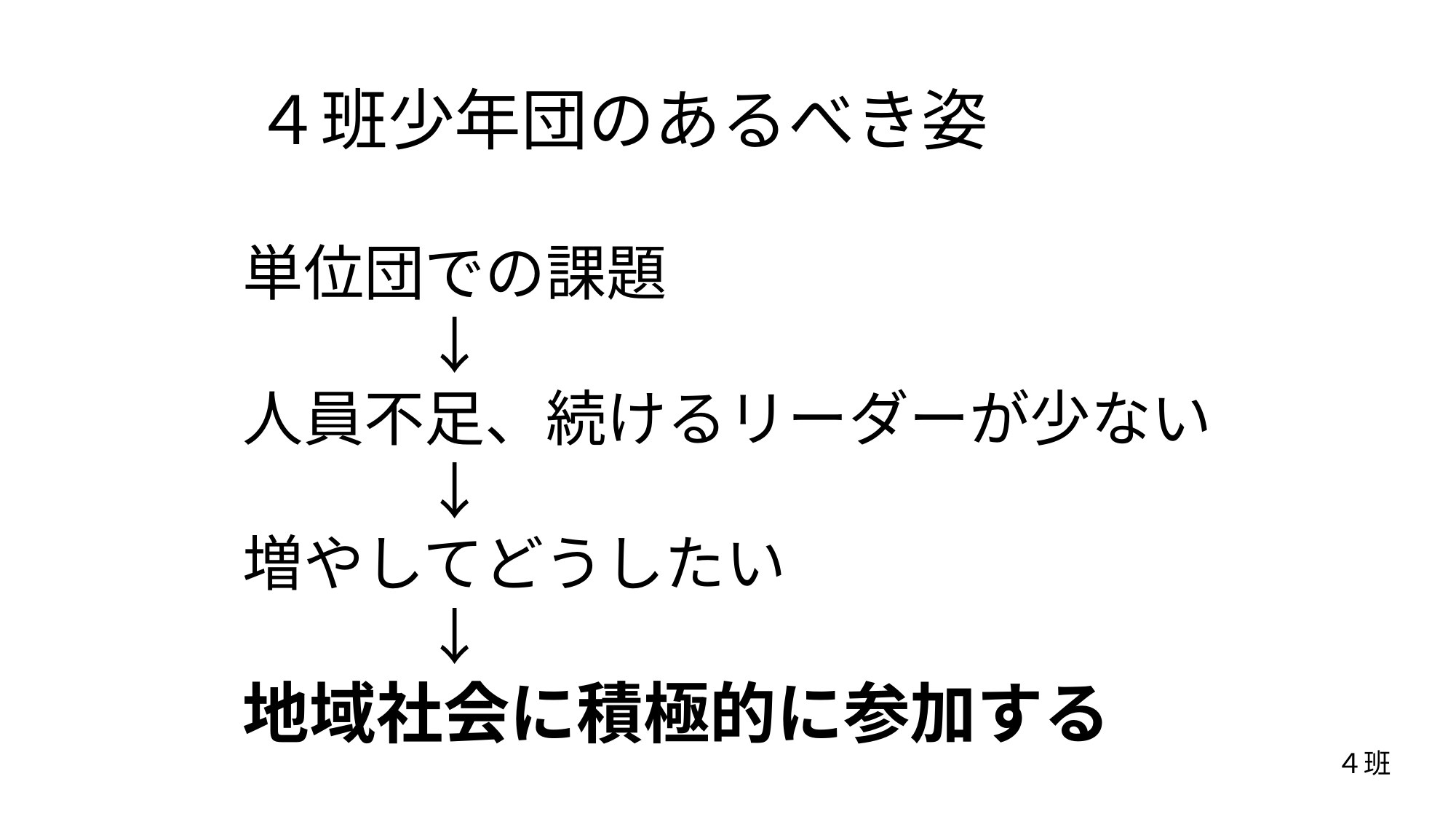

# ４班少年団のあるべき姿

単位団での課題
　　　↓
人員不足、続けるリーダーが少ない
　　　↓
増やしてどうしたい
　　　↓
地域社会に積極的に参加する

４班